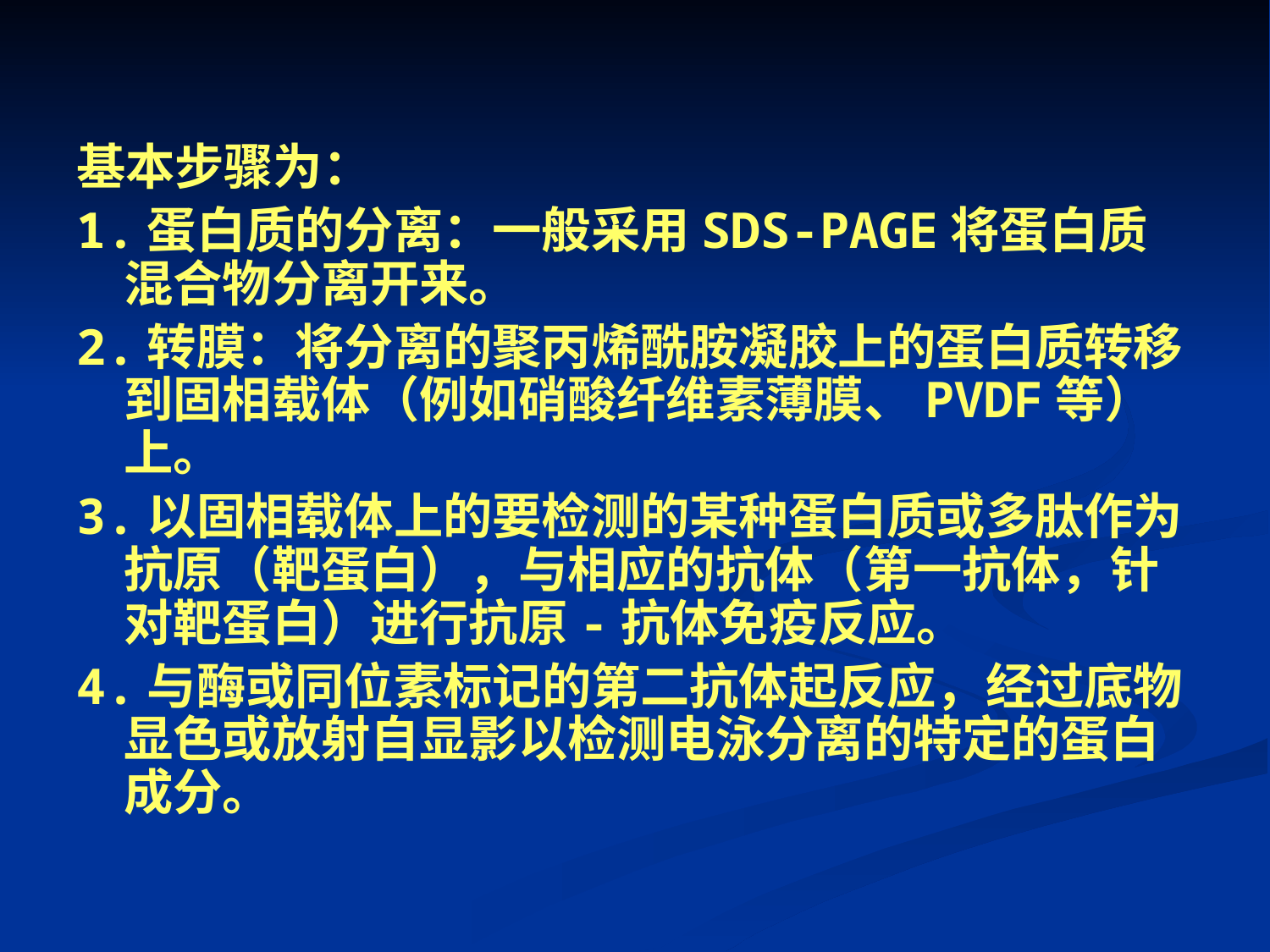

基本步骤为：
1.蛋白质的分离：一般采用SDS-PAGE将蛋白质混合物分离开来。
2.转膜：将分离的聚丙烯酰胺凝胶上的蛋白质转移到固相载体（例如硝酸纤维素薄膜、PVDF等）上。
3.以固相载体上的要检测的某种蛋白质或多肽作为抗原（靶蛋白），与相应的抗体（第一抗体，针对靶蛋白）进行抗原-抗体免疫反应。
4.与酶或同位素标记的第二抗体起反应，经过底物显色或放射自显影以检测电泳分离的特定的蛋白成分。